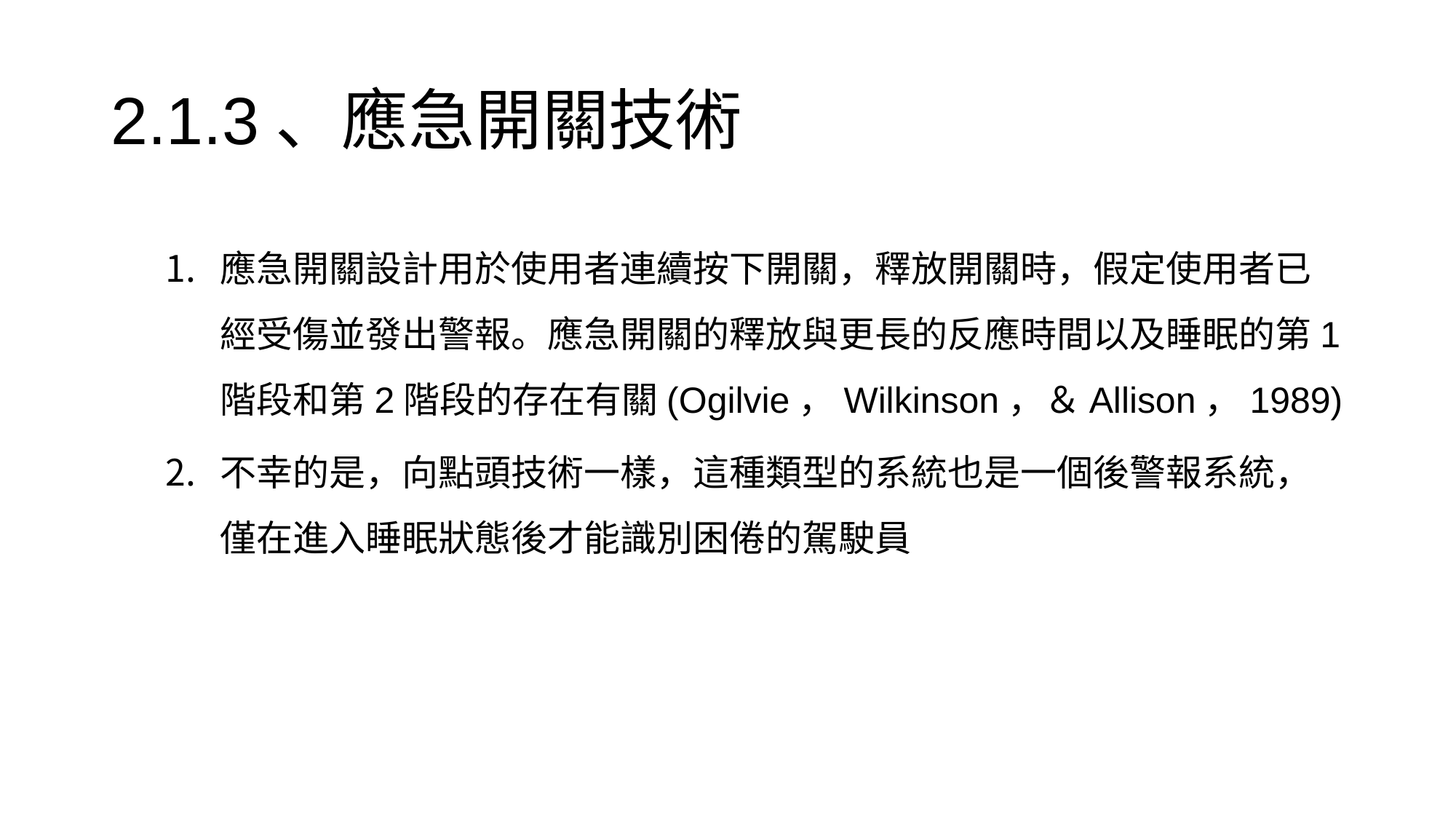

# 2.1.3、應急開關技術
應急開關設計用於使用者連續按下開關，釋放開關時，假定使用者已經受傷並發出警報。應急開關的釋放與更長的反應時間以及睡眠的第1階段和第2階段的存在有關(Ogilvie，Wilkinson，＆Allison，1989)
不幸的是，向點頭技術一樣，這種類型的系統也是一個後警報系統，僅在進入睡眠狀態後才能識別困倦的駕駛員